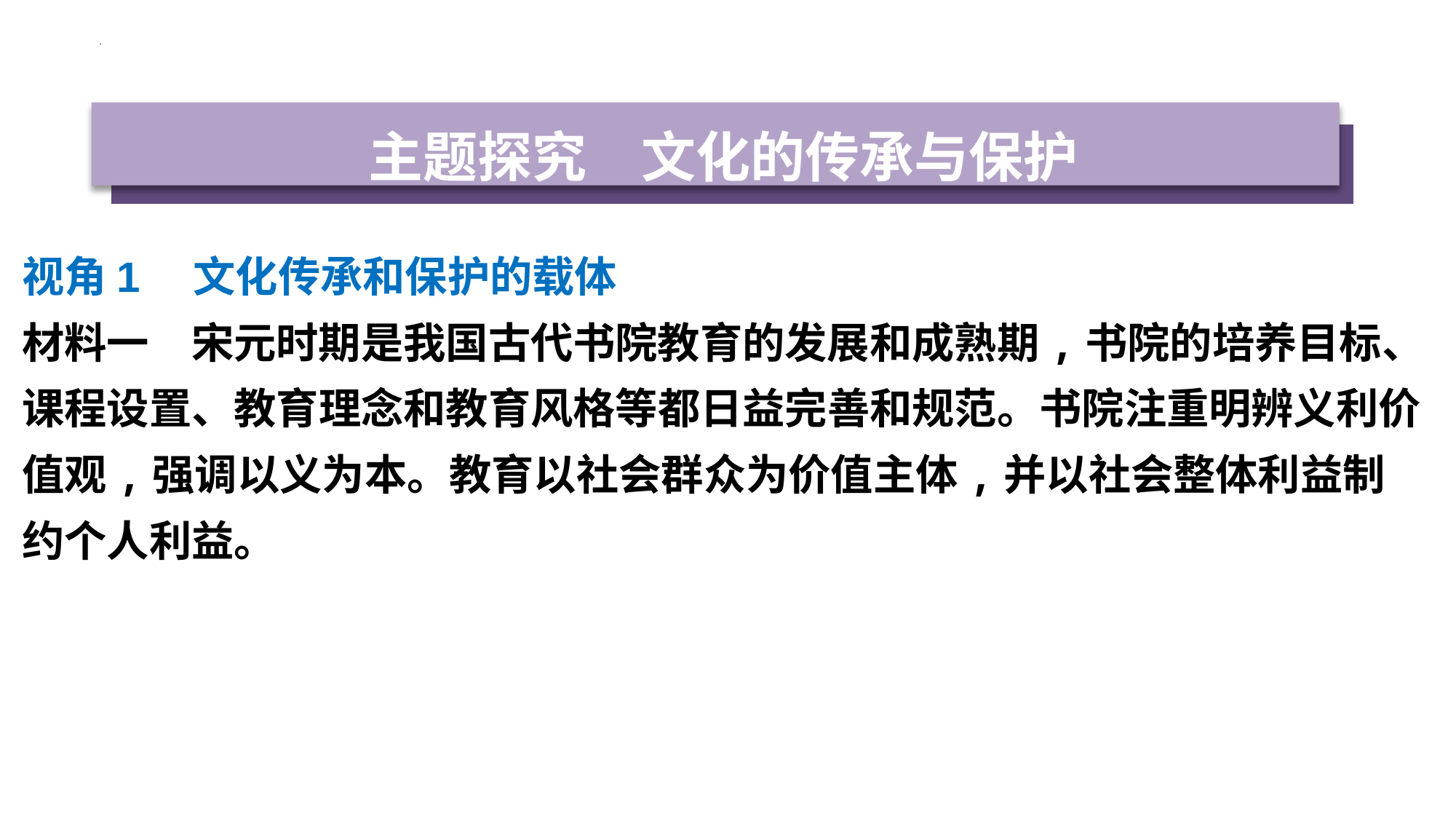

主题探究　文化的传承与保护

视角1　文化传承和保护的载体
材料一　宋元时期是我国古代书院教育的发展和成熟期,书院的培养目标、课程设置、教育理念和教育风格等都日益完善和规范。书院注重明辨义利价值观,强调以义为本。教育以社会群众为价值主体,并以社会整体利益制约个人利益。